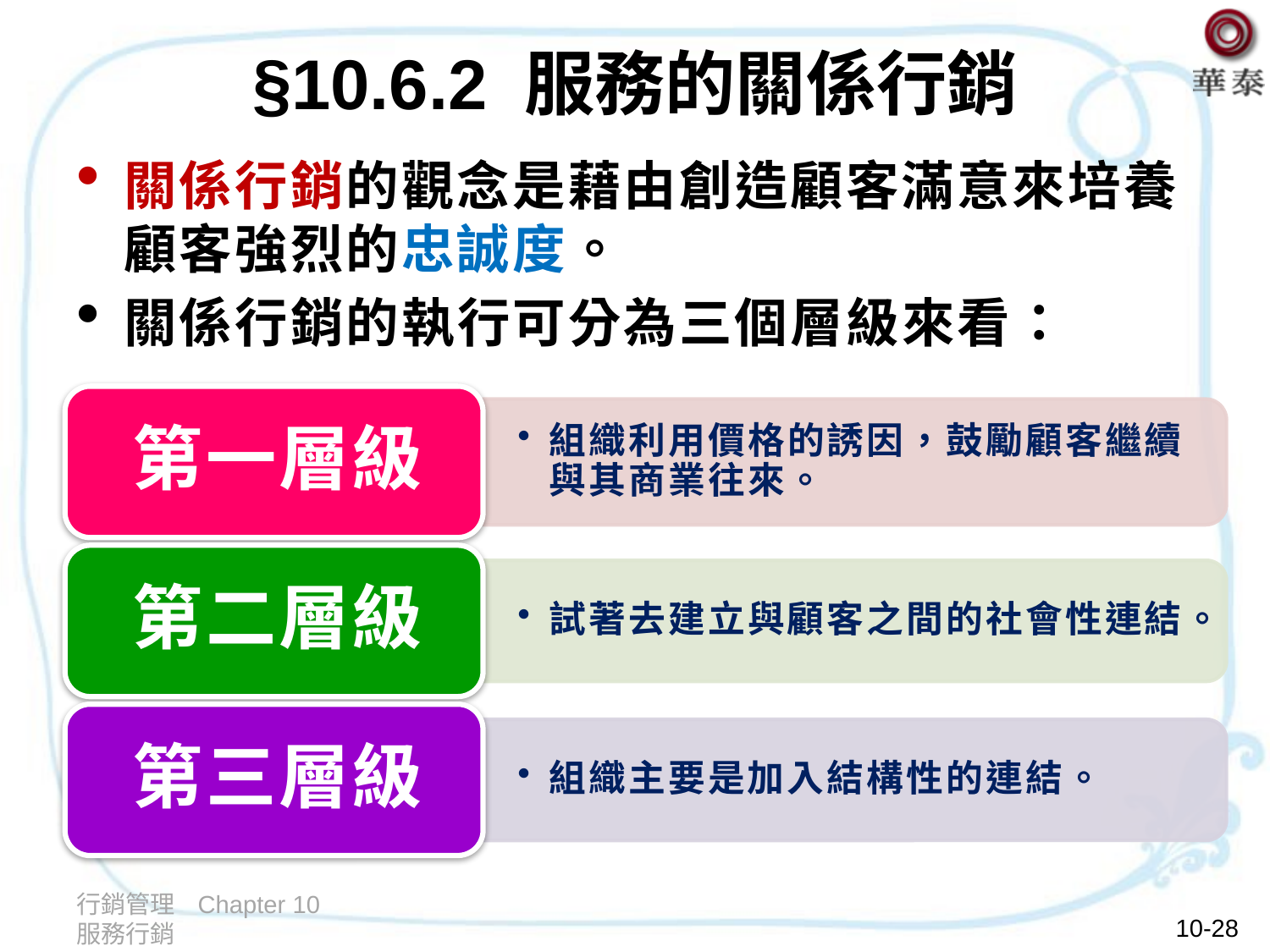

# §10.6.2 服務的關係行銷
關係行銷的觀念是藉由創造顧客滿意來培養顧客強烈的忠誠度。
關係行銷的執行可分為三個層級來看：
組織利用價格的誘因，鼓勵顧客繼續與其商業往來。
第一層級
試著去建立與顧客之間的社會性連結。
第二層級
組織主要是加入結構性的連結。
第三層級
行銷管理   Chapter 10   服務行銷
10-28